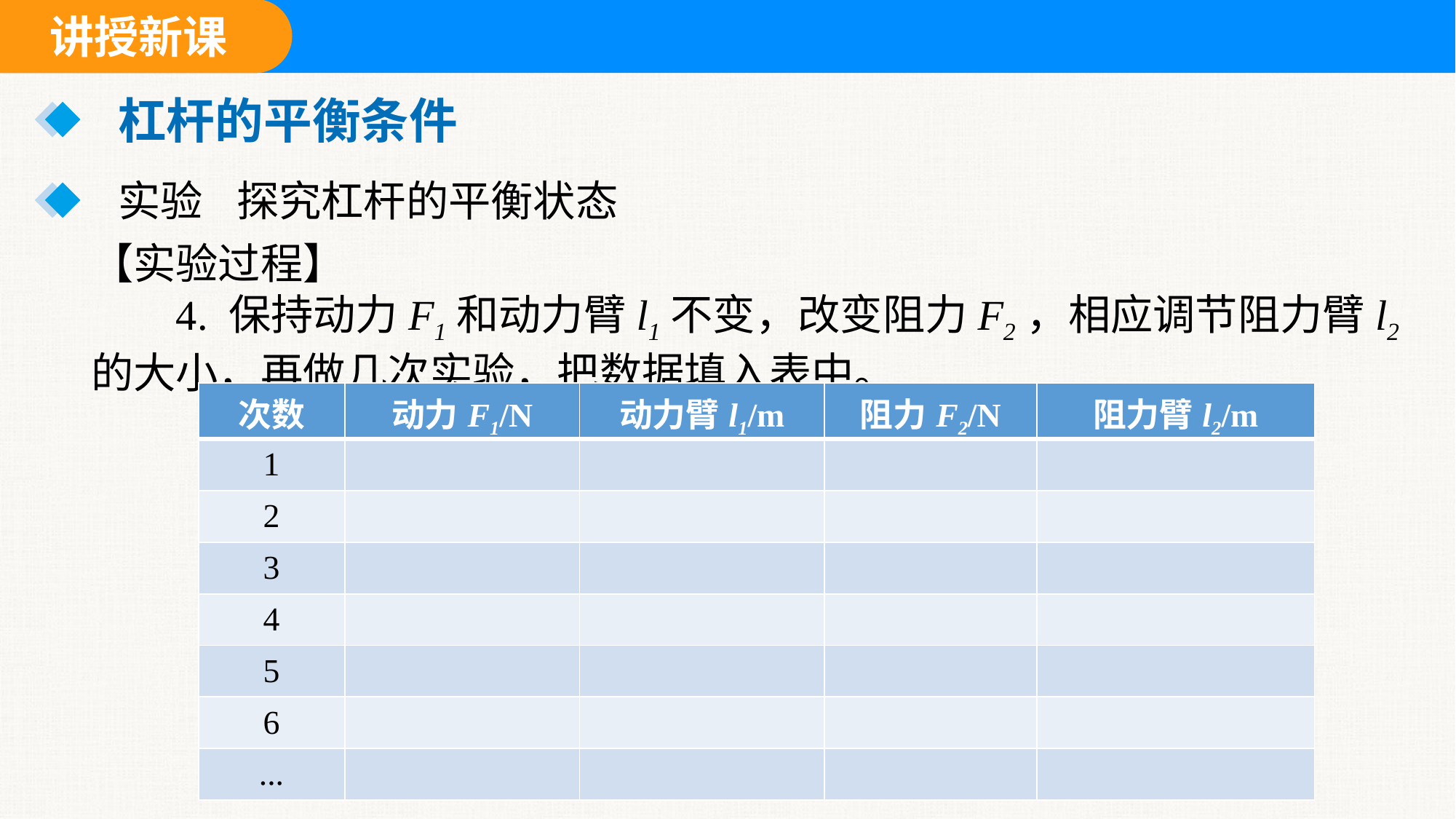

杠杆的平衡条件

实验	 探究杠杆的平衡状态

【实验过程】
4. 保持动力F1和动力臂l1不变，改变阻力F2，相应调节阻力臂l2的大小，再做几次实验，把数据填入表中。
| 次数 | 动力F1/N | 动力臂l1/m | 阻力F2/N | 阻力臂l2/m |
| --- | --- | --- | --- | --- |
| 1 |  |  |  |  |
| 2 |  |  |  |  |
| 3 |  |  |  |  |
| 4 |  |  |  |  |
| 5 |  |  |  |  |
| 6 |  |  |  |  |
| ... |  |  |  |  |